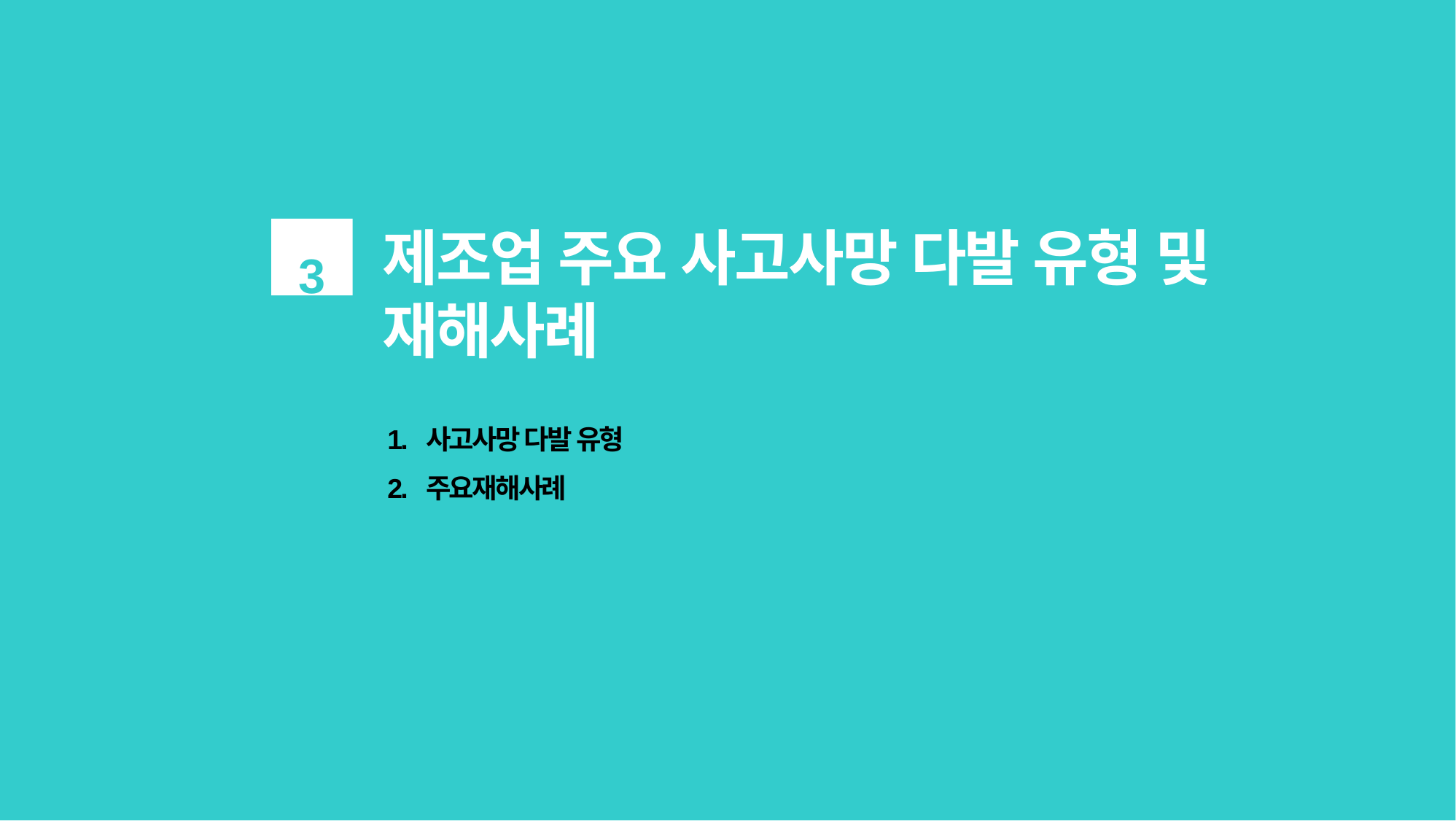

3

제조업 주요 사고사망 다발 유형 및 재해사례
1.  사고사망 다발 유형
2.  주요재해사례